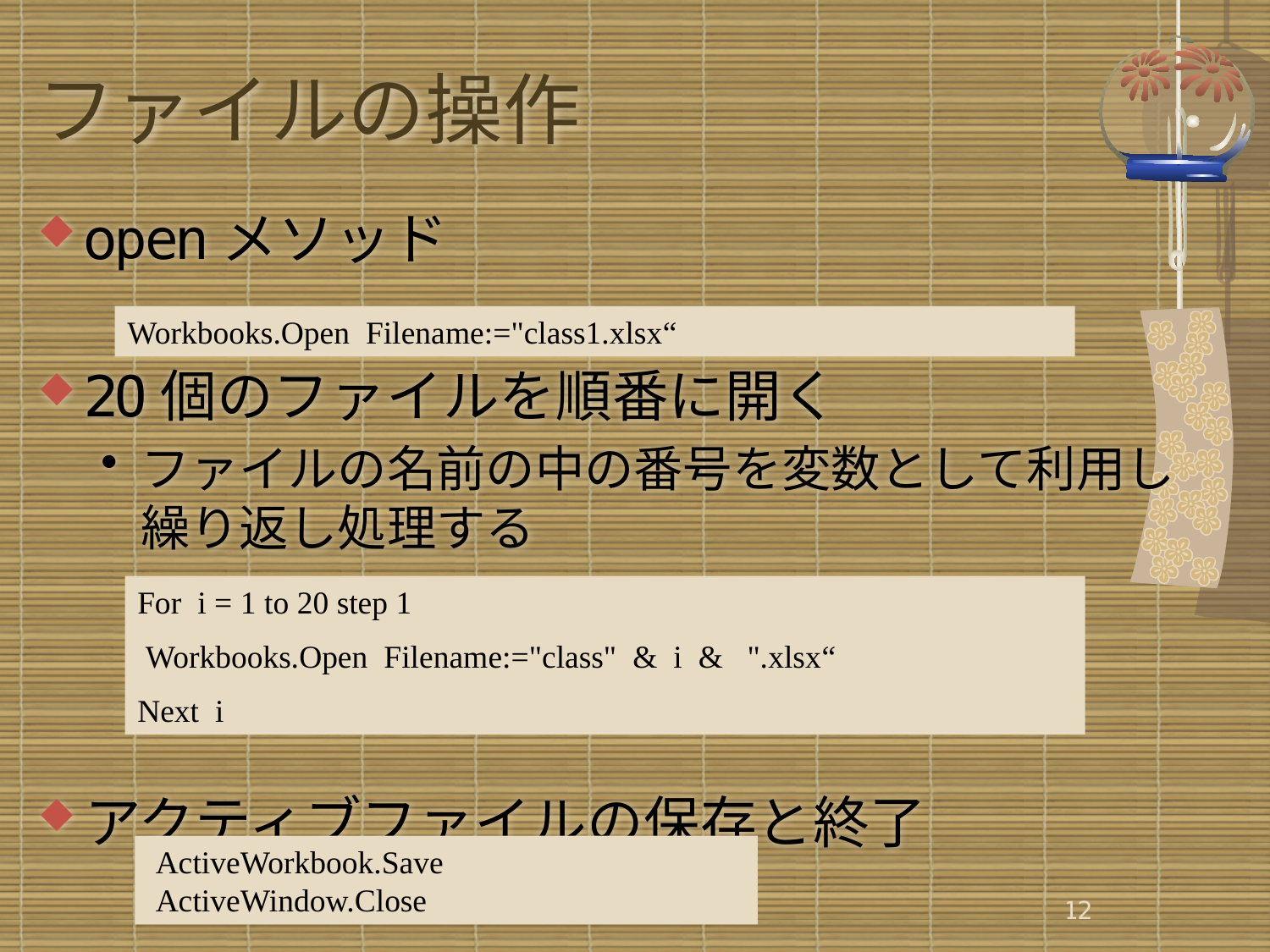

# ファイルの操作
openメソッド

20個のファイルを順番に開く
ファイルの名前の中の番号を変数として利用し繰り返し処理する

アクティブファイルの保存と終了

Workbooks.Open  Filename:="class1.xlsx“
For  i = 1 to 20 step 1
 Workbooks.Open  Filename:="class"  &  i  &   ".xlsx“
Next  i
 ActiveWorkbook.Save
 ActiveWindow.Close
12